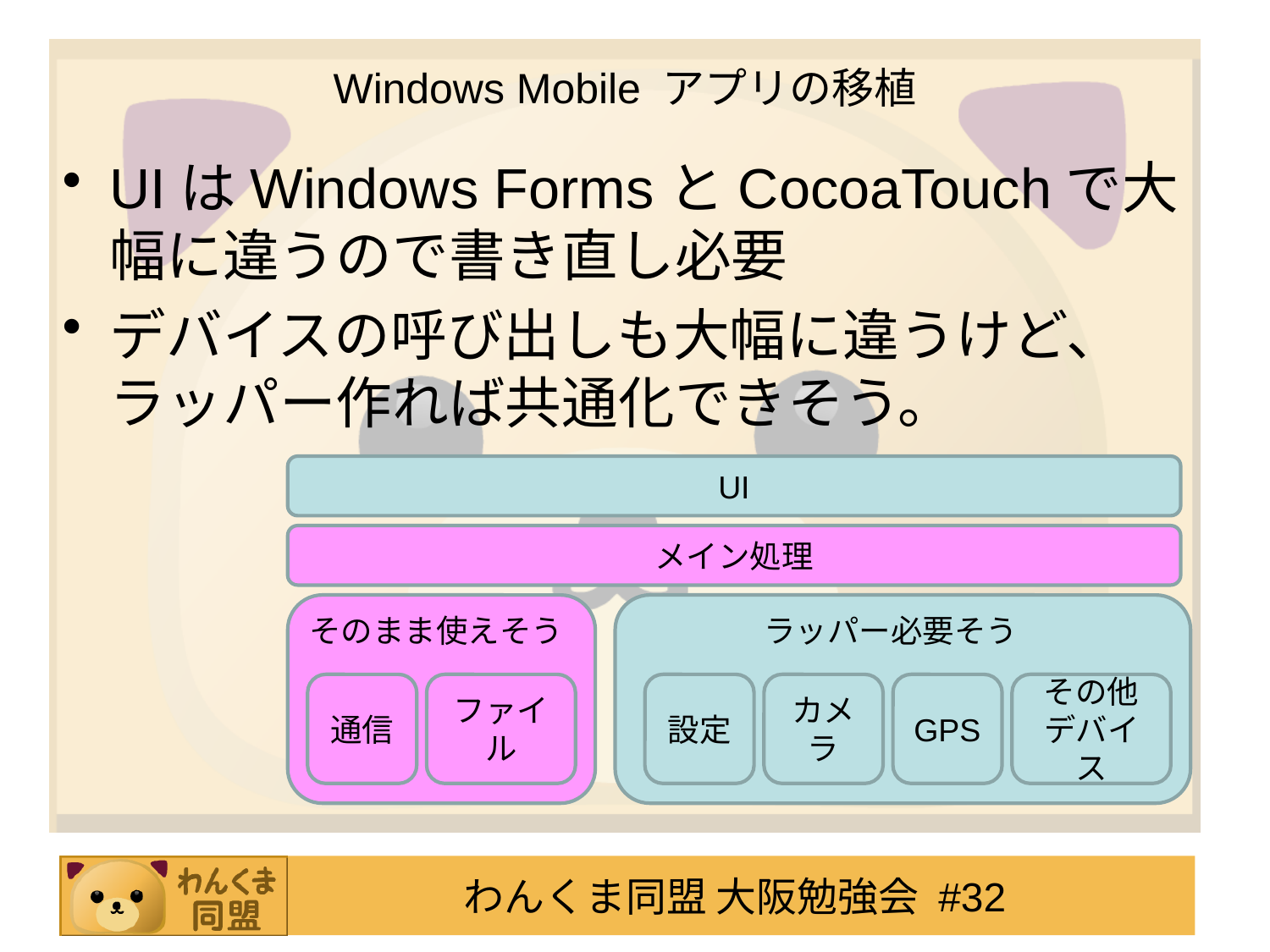

# Windows Mobile アプリの移植
UIはWindows FormsとCocoaTouchで大幅に違うので書き直し必要
デバイスの呼び出しも大幅に違うけど、
ラッパー作れば共通化できそう。

UI
メイン処理

そのまま使えそう
ラッパー必要そう
通信
ファイル
設定
カメラ
GPS
その他
デバイス